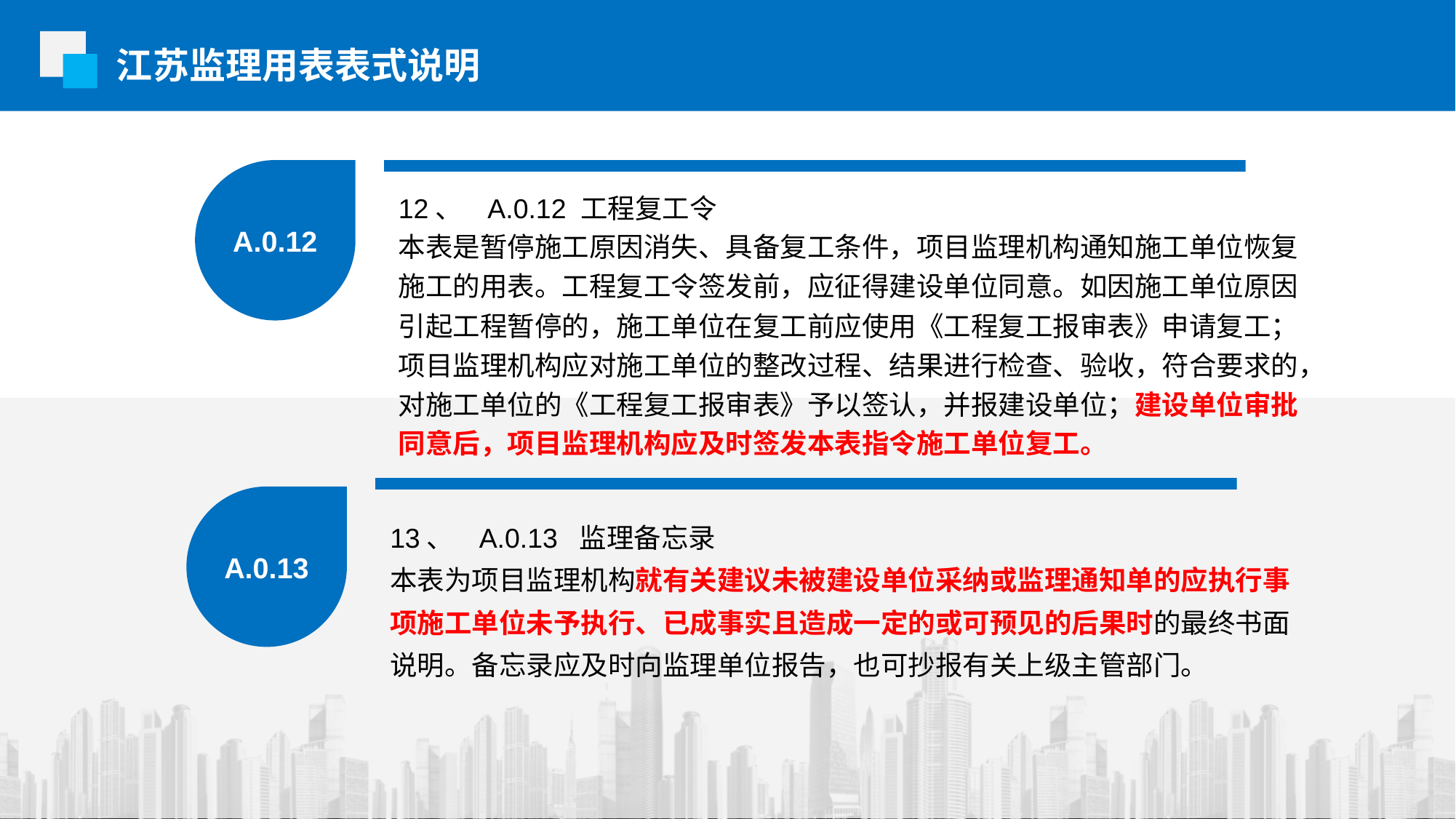

江苏监理用表表式说明

A.0.12

12、   A.0.12 工程复工令
本表是暂停施工原因消失、具备复工条件，项目监理机构通知施工单位恢复施工的用表。工程复工令签发前，应征得建设单位同意。如因施工单位原因引起工程暂停的，施工单位在复工前应使用《工程复工报审表》申请复工；项目监理机构应对施工单位的整改过程、结果进行检查、验收，符合要求的，对施工单位的《工程复工报审表》予以签认，并报建设单位；建设单位审批同意后，项目监理机构应及时签发本表指令施工单位复工。

A.0.13
13、   A.0.13  监理备忘录
本表为项目监理机构就有关建议未被建设单位采纳或监理通知单的应执行事项施工单位未予执行、已成事实且造成一定的或可预见的后果时的最终书面说明。备忘录应及时向监理单位报告，也可抄报有关上级主管部门。